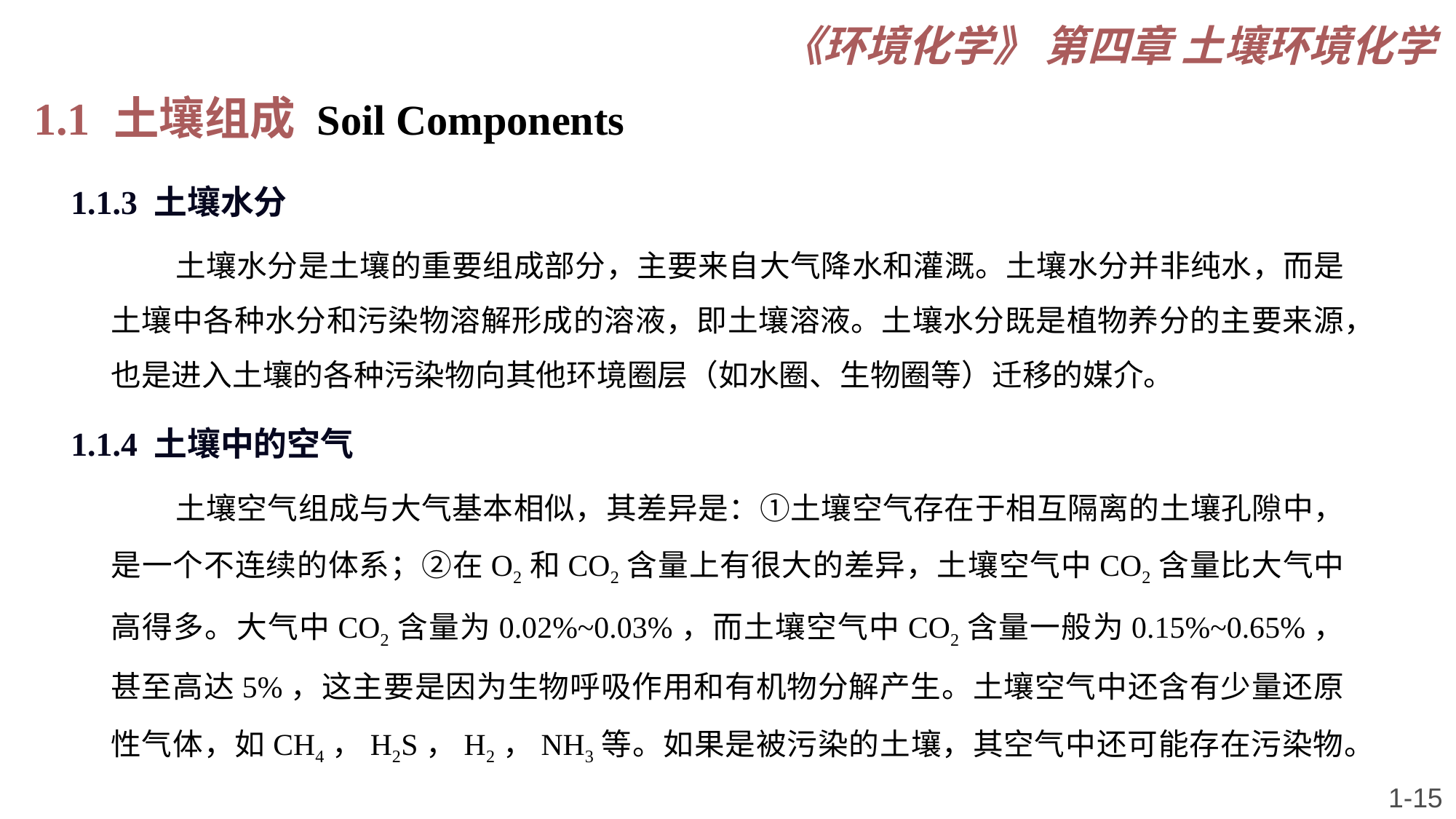

《环境化学》 第四章 土壤环境化学
1.1 土壤组成 Soil Components
1.1.3 土壤水分

土壤水分是土壤的重要组成部分，主要来自大气降水和灌溉。土壤水分并非纯水，而是土壤中各种水分和污染物溶解形成的溶液，即土壤溶液。土壤水分既是植物养分的主要来源，也是进入土壤的各种污染物向其他环境圈层（如水圈、生物圈等）迁移的媒介。
1.1.4 土壤中的空气
土壤空气组成与大气基本相似，其差异是：①土壤空气存在于相互隔离的土壤孔隙中，是一个不连续的体系；②在O2和CO2含量上有很大的差异，土壤空气中CO2含量比大气中高得多。大气中CO2含量为0.02%~0.03%，而土壤空气中CO2含量一般为0.15%~0.65%，甚至高达5%，这主要是因为生物呼吸作用和有机物分解产生。土壤空气中还含有少量还原性气体，如CH4，H2S，H2，NH3等。如果是被污染的土壤，其空气中还可能存在污染物。
1-15